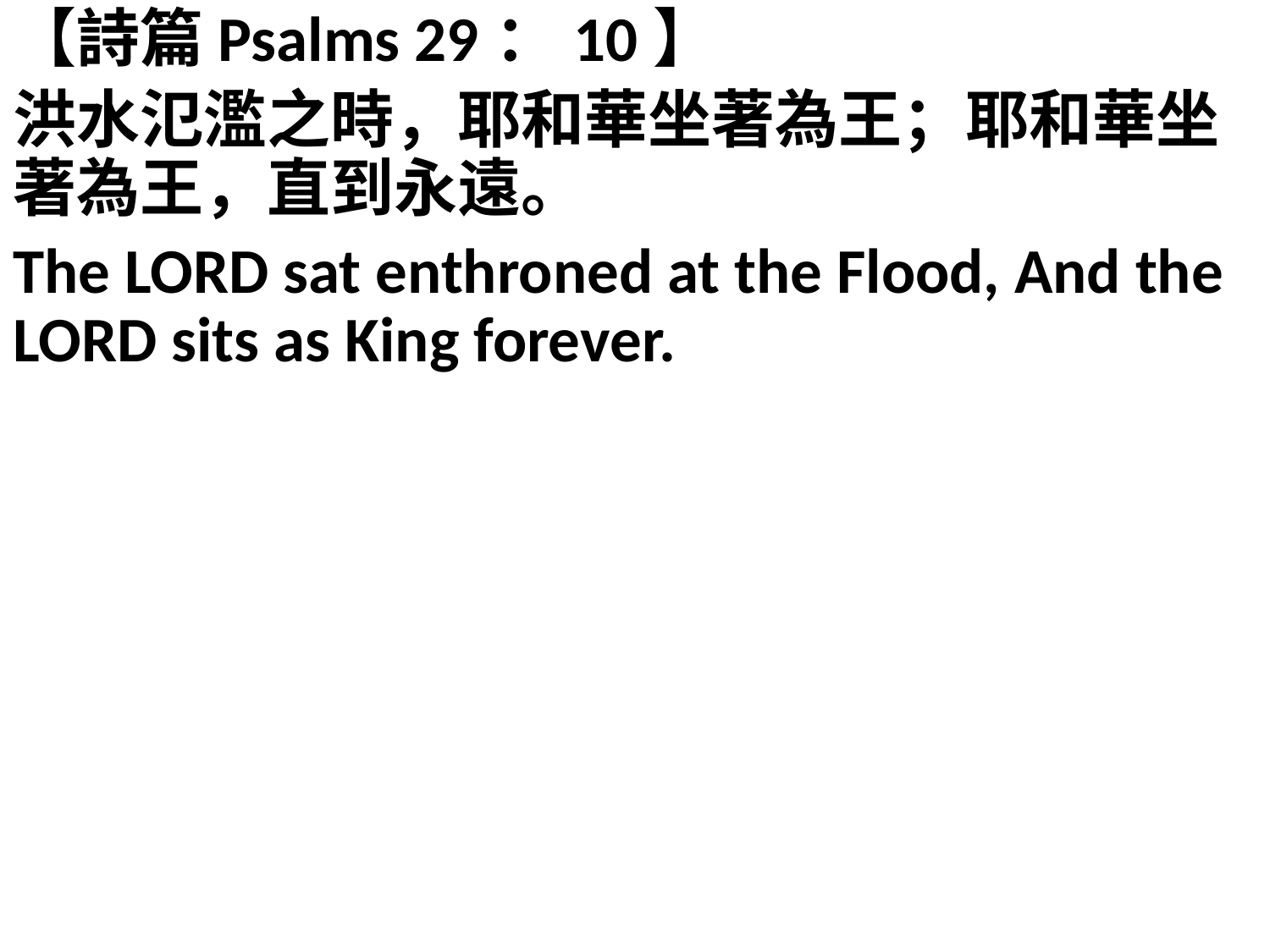

【詩篇Psalms 29：10】
洪水氾濫之時，耶和華坐著為王；耶和華坐著為王，直到永遠。
The LORD sat enthroned at the Flood, And the LORD sits as King forever.